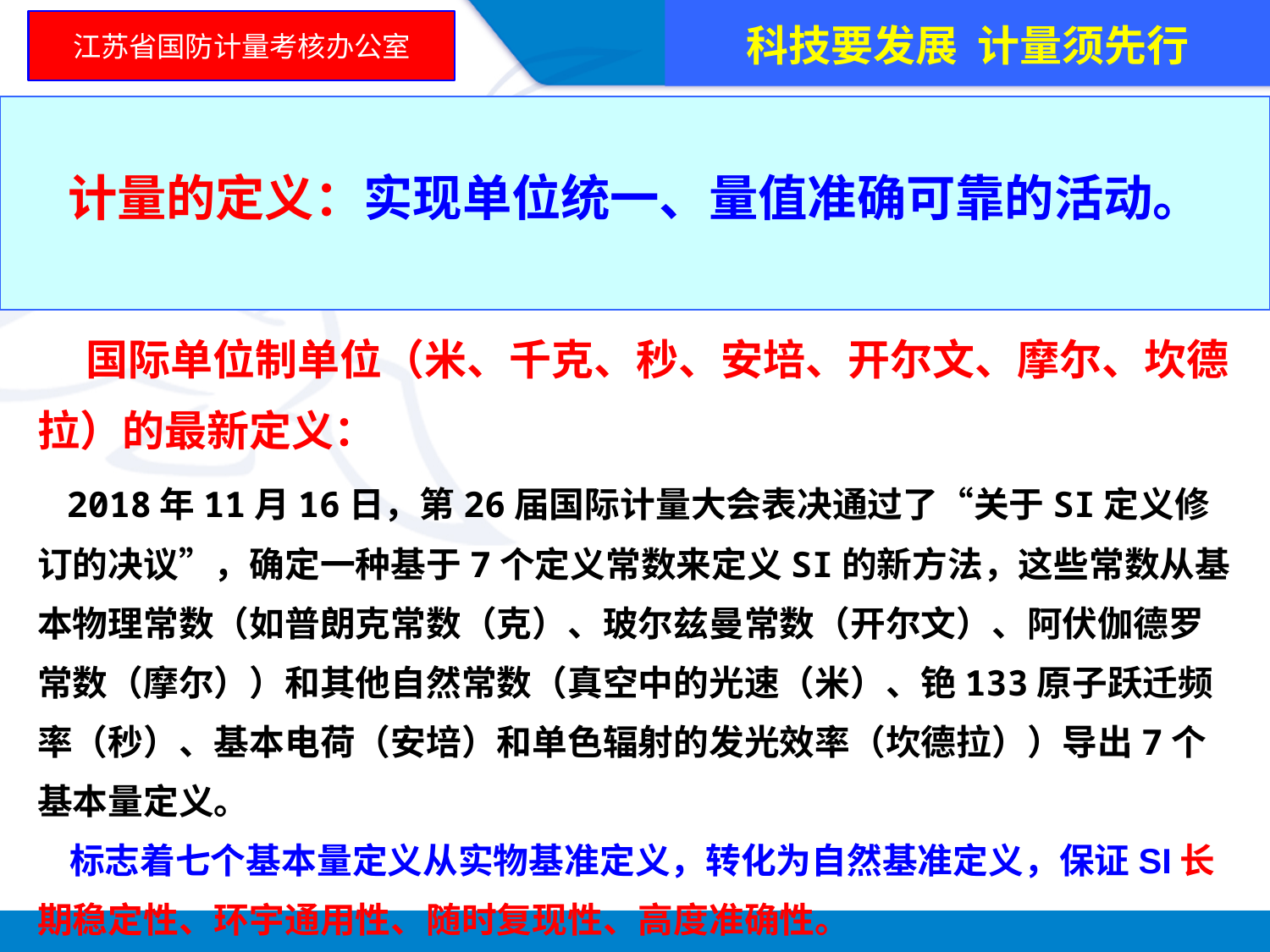

科技要发展  计量须先行
江苏省国防计量考核办公室

计量的定义：实现单位统一、量值准确可靠的活动。

    国际单位制单位（米、千克、秒、安培、开尔文、摩尔、坎德拉）的最新定义：
  2018年11月16日，第26届国际计量大会表决通过了“关于SI定义修订的决议”，确定一种基于7个定义常数来定义SI的新方法，这些常数从基本物理常数（如普朗克常数（克）、玻尔兹曼常数（开尔文）、阿伏伽德罗常数（摩尔））和其他自然常数（真空中的光速（米）、铯133原子跃迁频率（秒）、基本电荷（安培）和单色辐射的发光效率（坎德拉））导出7个基本量定义。
    标志着七个基本量定义从实物基准定义，转化为自然基准定义，保证SI长期稳定性、环宇通用性、随时复现性、高度准确性。